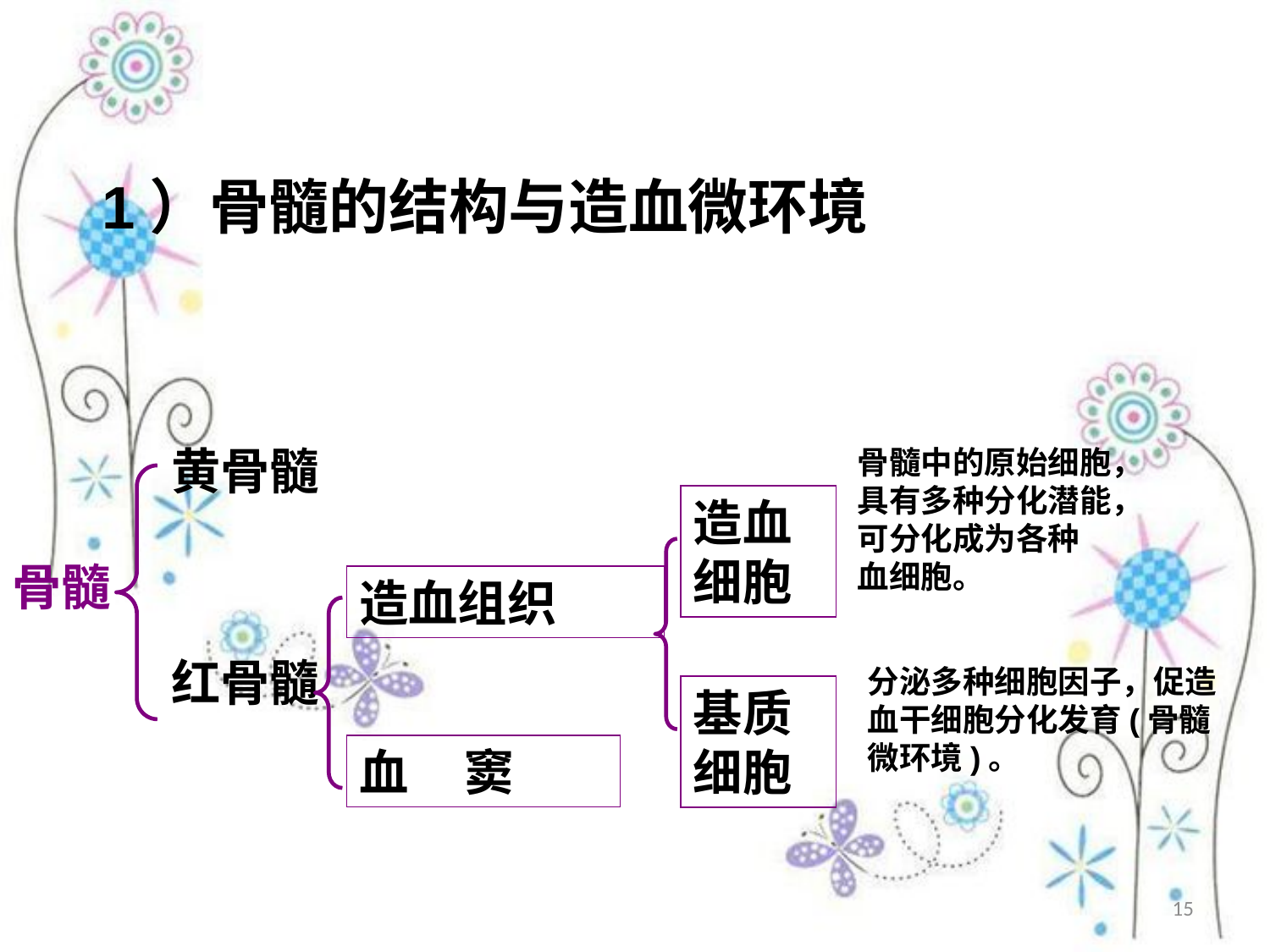

1）骨髓的结构与造血微环境

黄骨髓

红骨髓
骨髓中的原始细胞，
具有多种分化潜能，
可分化成为各种
血细胞。
造血
细胞

基质
细胞
骨髓
造血组织

血     窦
分泌多种细胞因子，促造血干细胞分化发育(骨髓微环境)。
15